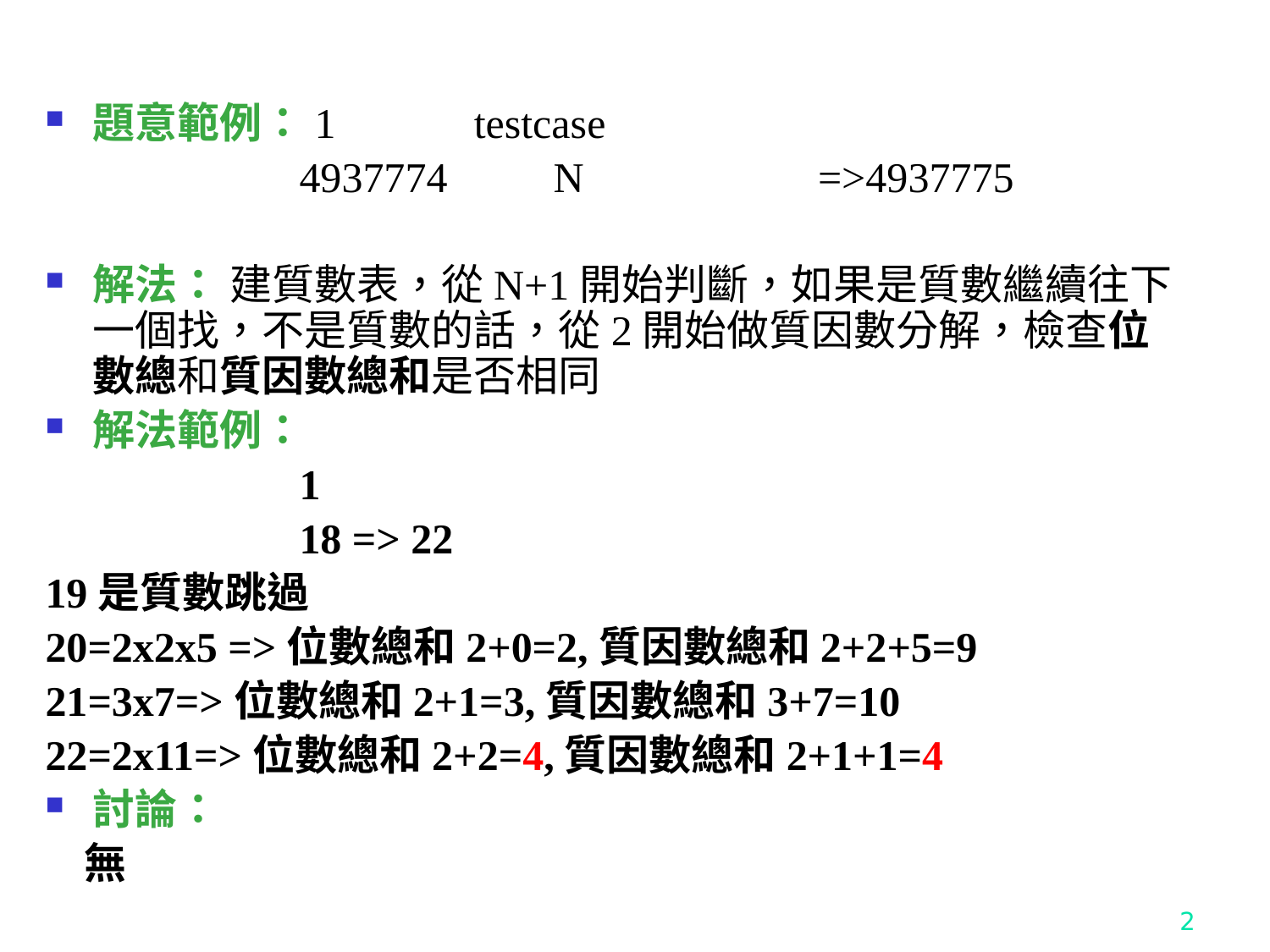

題意範例：1		testcase
                        4937774 	N		 =>4937775

解法： 建質數表，從N+1開始判斷，如果是質數繼續往下一個找，不是質數的話，從2開始做質因數分解，檢查位數總和質因數總和是否相同
解法範例：
		1
		18 => 22
19是質數跳過
20=2x2x5 =>位數總和2+0=2,質因數總和2+2+5=9
21=3x7=>位數總和2+1=3,質因數總和3+7=10
22=2x11=>位數總和2+2=4,質因數總和2+1+1=4
討論：
   無
2